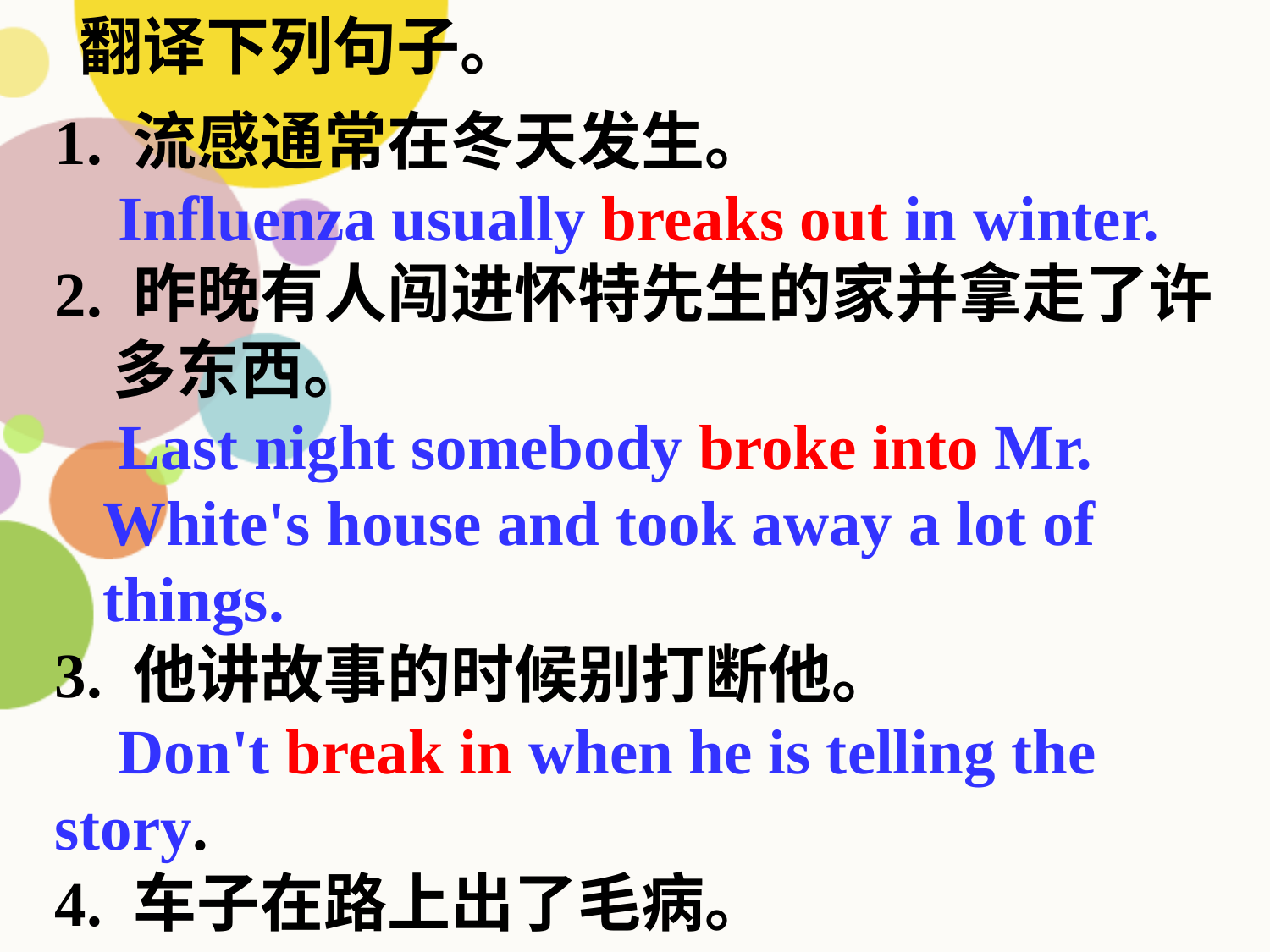

翻译下列句子。
1. 流感通常在冬天发生。
    Influenza usually breaks out in winter.
2. 昨晚有人闯进怀特先生的家并拿走了许
   多东西。
    Last night somebody broke into Mr.
   White's house and took away a lot of
   things.
3. 他讲故事的时候别打断他。
    Don't break in when he is telling the story.
4. 车子在路上出了毛病。
   The car broke down on the way.